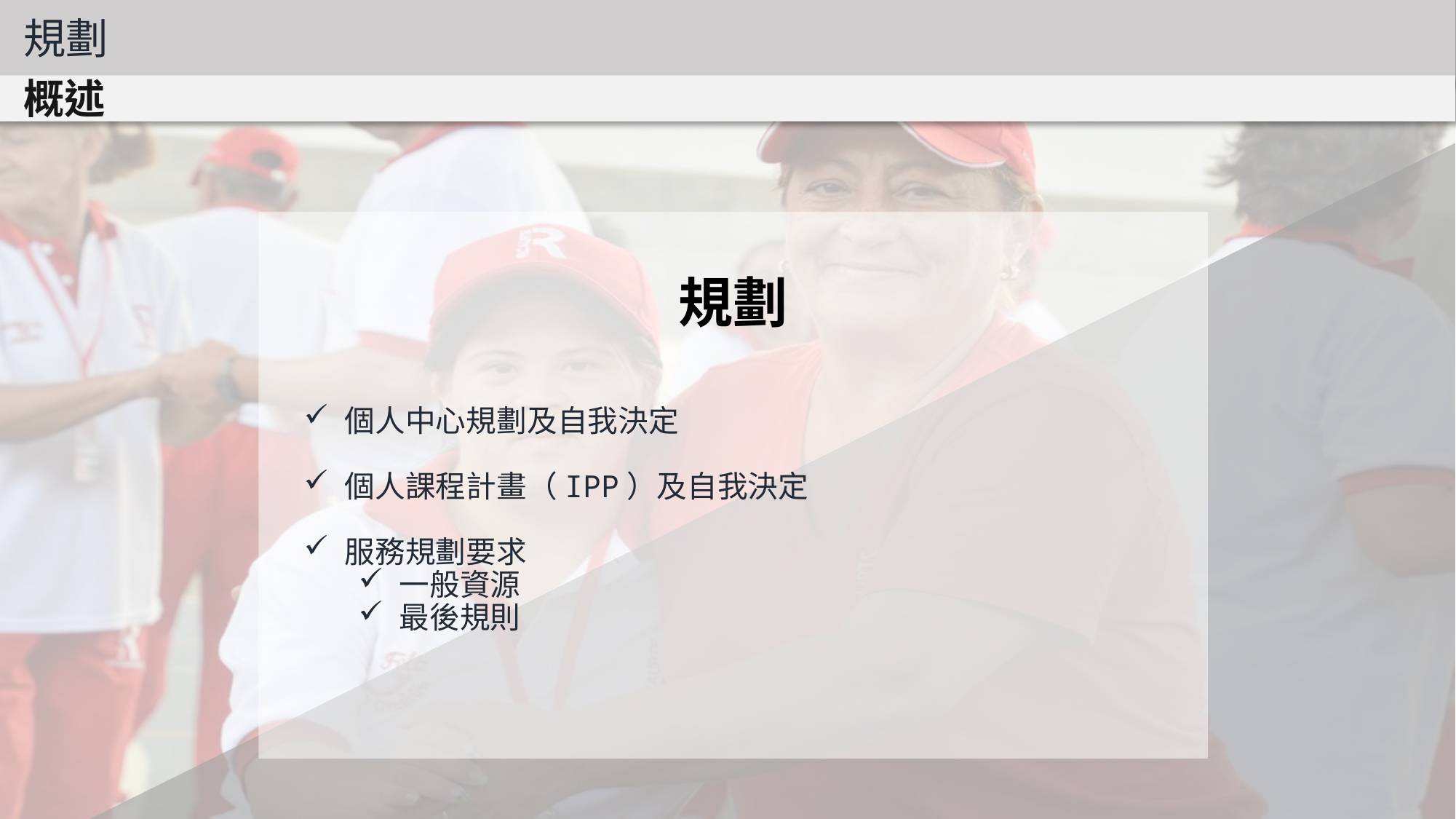

規劃
概述

規劃
個人中心規劃及自我決定

個人課程計畫（IPP）及自我決定

服務規劃要求
一般資源
最後規則